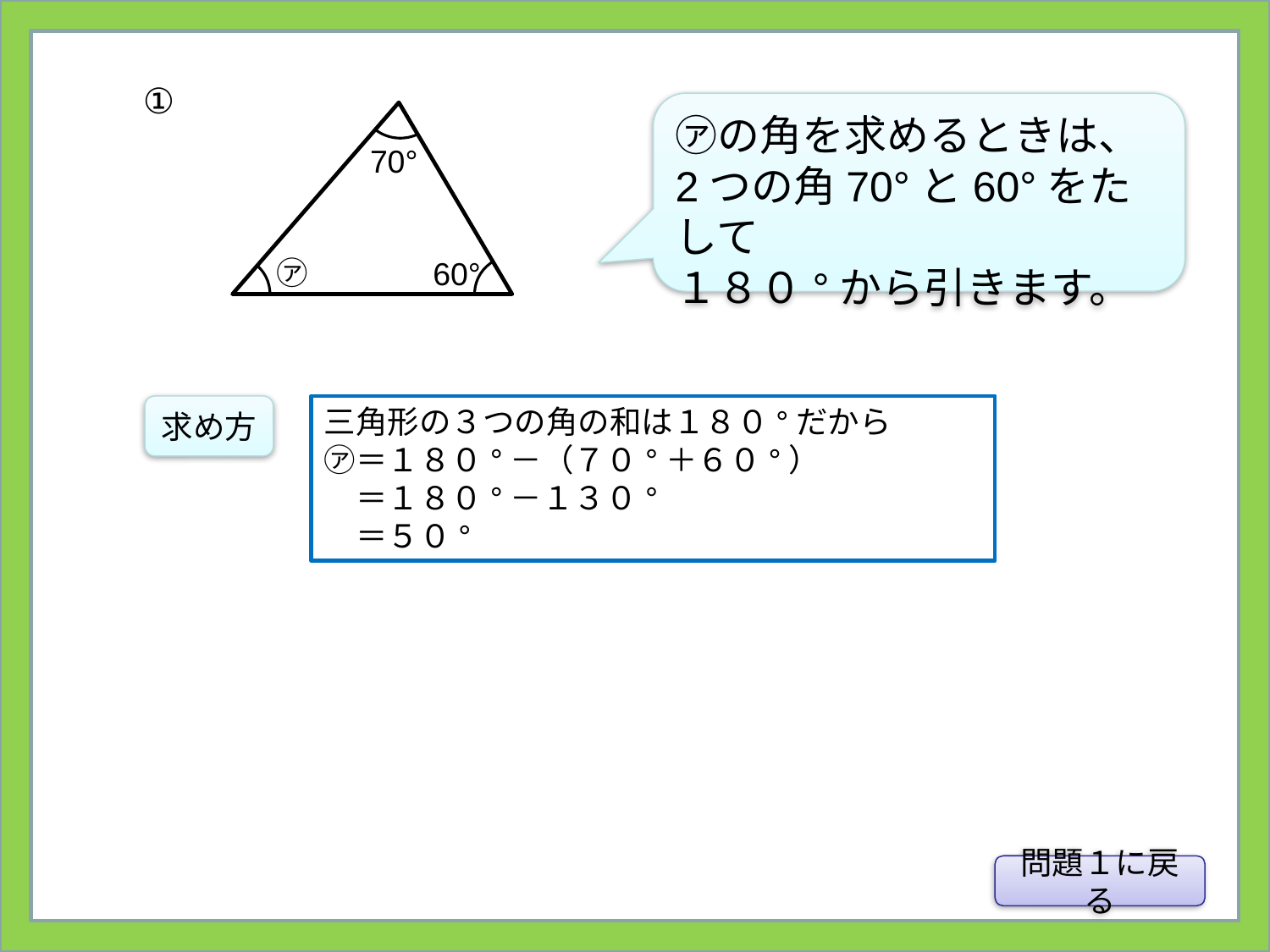

70°
㋐
60°

①
㋐の角を求めるときは、
2つの角70°と60°をたして
１８０°から引きます。
求め方
三角形の３つの角の和は１８０°だから
㋐＝１８０°－（７０°＋６０°）
　＝１８０°－１３０°
　＝５０°
問題１に戻る